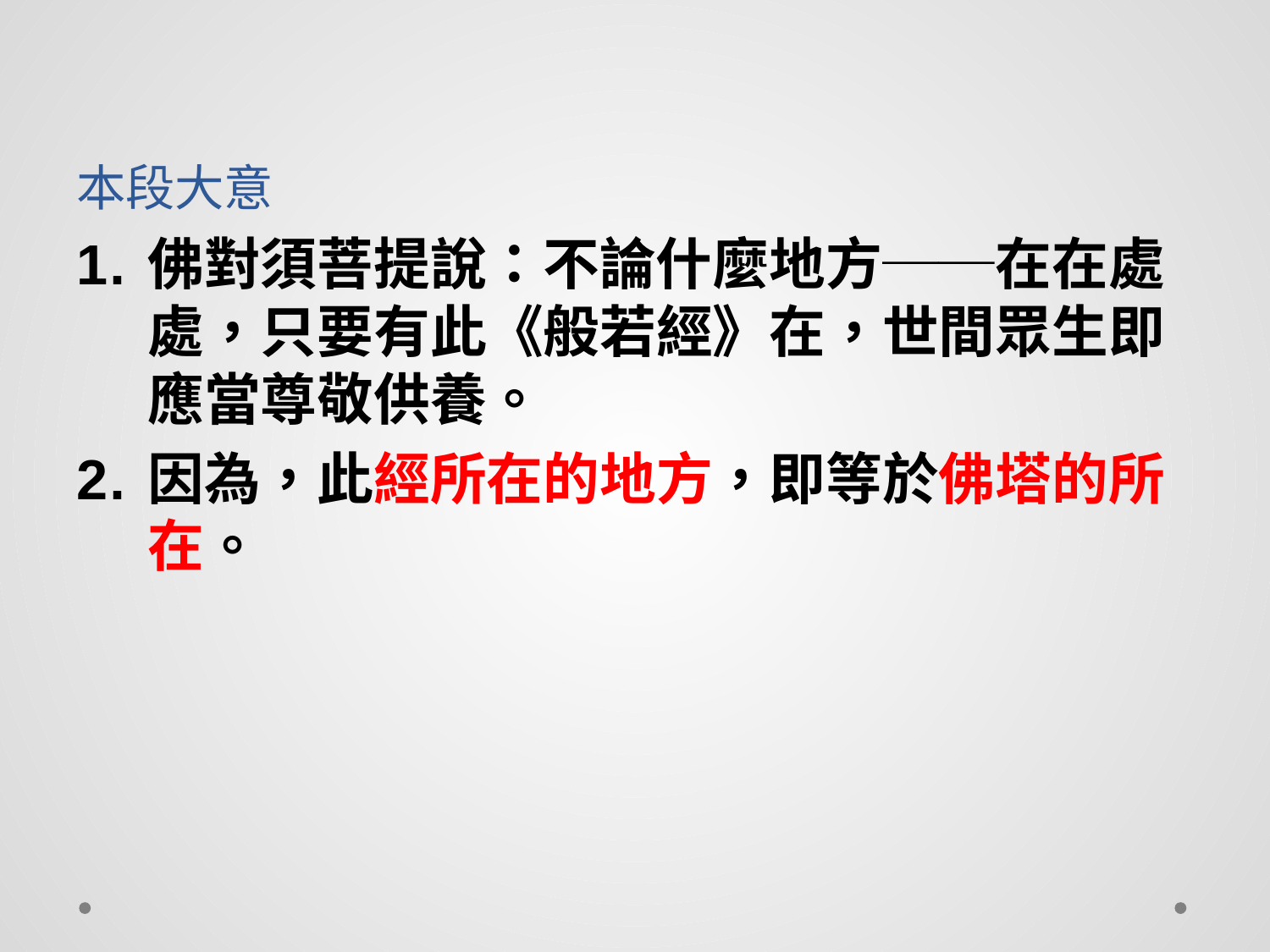

# 本段大意
佛對須菩提說：不論什麼地方──在在處處，只要有此《般若經》在，世間眾生即應當尊敬供養。
因為，此經所在的地方，即等於佛塔的所在。